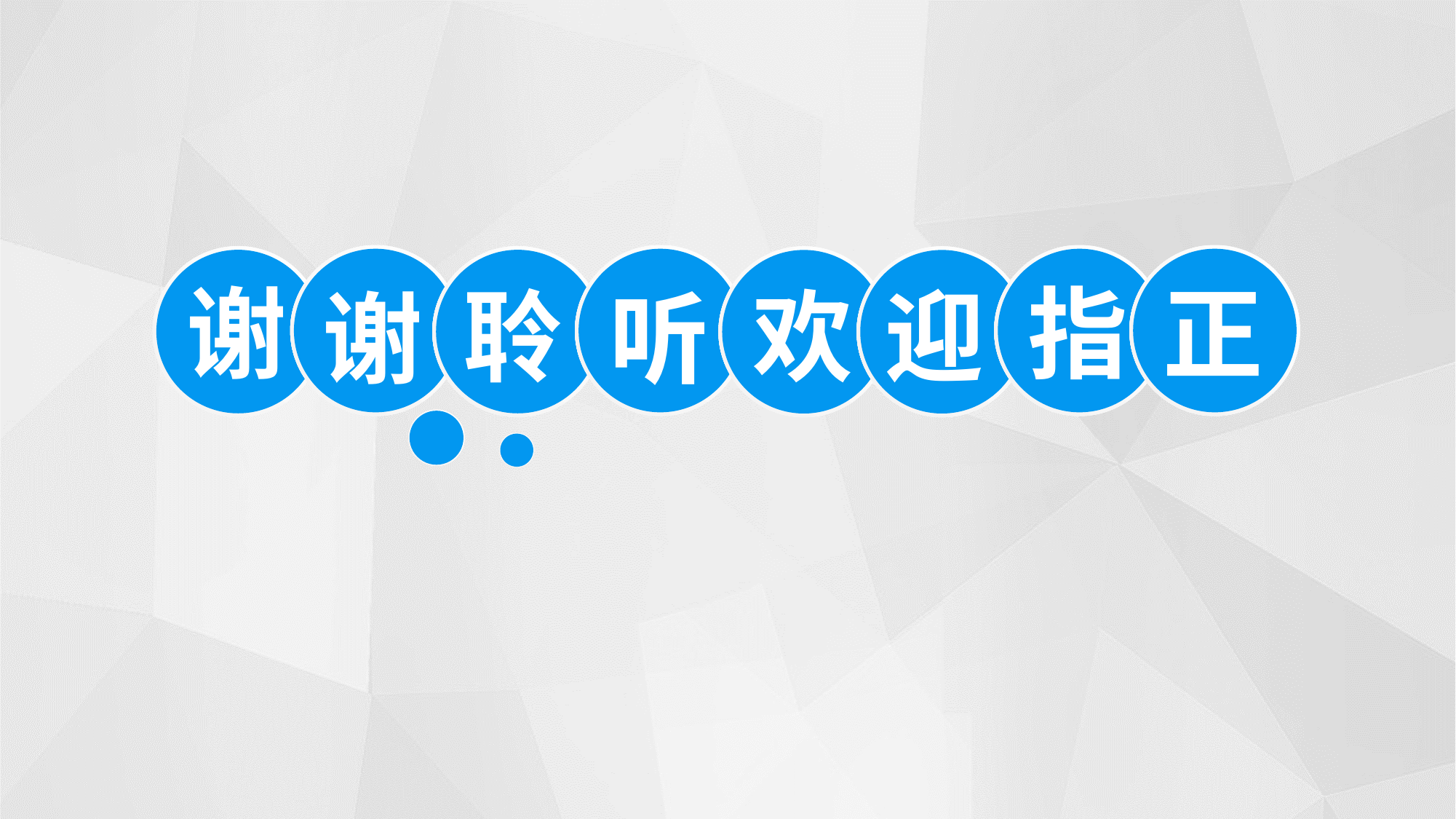

谢
指
正
聆
欢
迎
谢
听